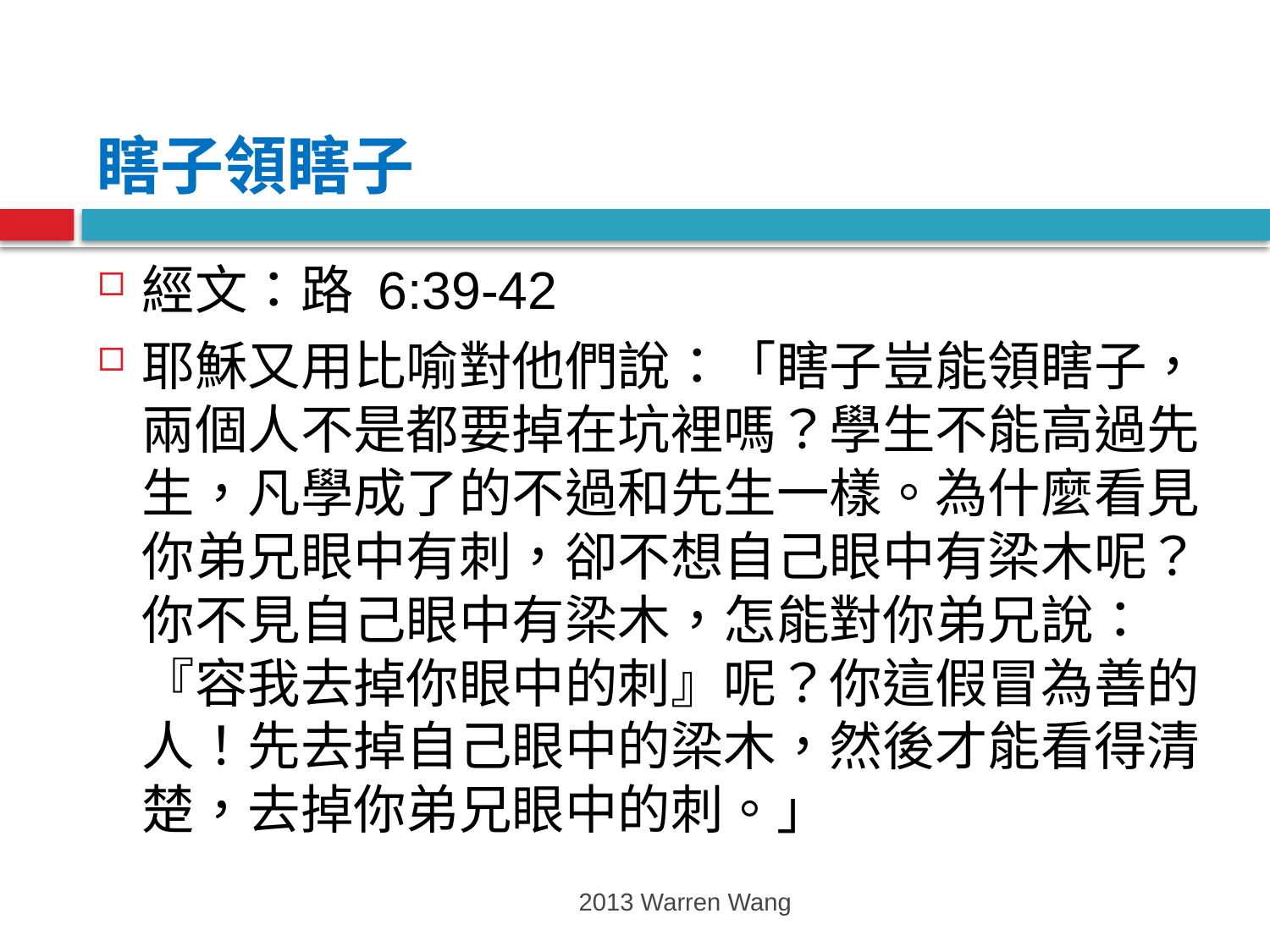

# 瞎子領瞎子
經文：路 6:39-42
耶穌又用比喻對他們說：「瞎子豈能領瞎子，兩個人不是都要掉在坑裡嗎？學生不能高過先生，凡學成了的不過和先生一樣。為什麼看見你弟兄眼中有刺，卻不想自己眼中有梁木呢？你不見自己眼中有梁木，怎能對你弟兄說：『容我去掉你眼中的刺』呢？你這假冒為善的人！先去掉自己眼中的梁木，然後才能看得清楚，去掉你弟兄眼中的刺。」
2013 Warren Wang